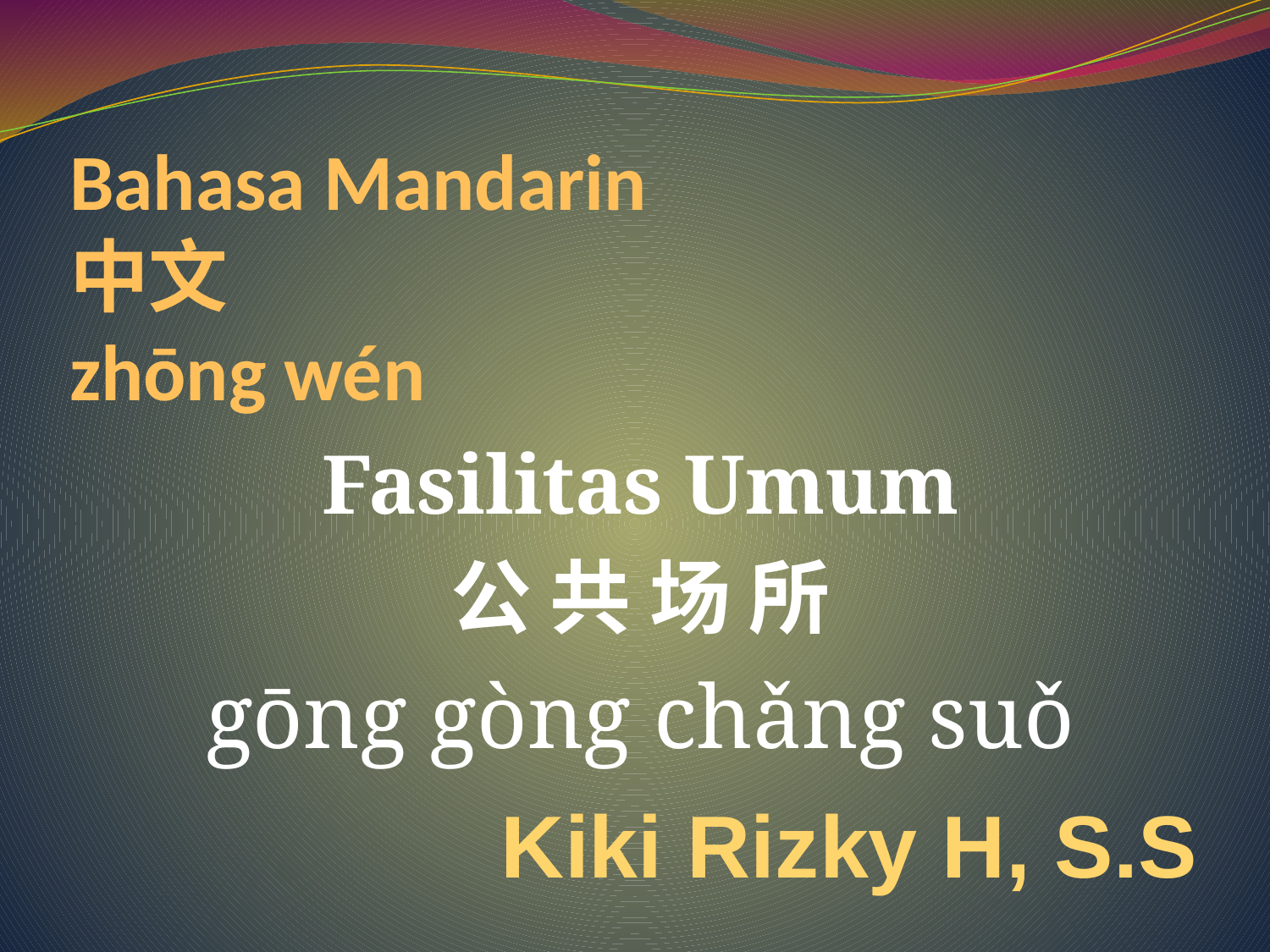

# Bahasa Mandarin 中文 zhōng wén
Fasilitas Umum
公 共 场 所
gōng gòng chǎng suǒ
Kiki Rizky H, S.S